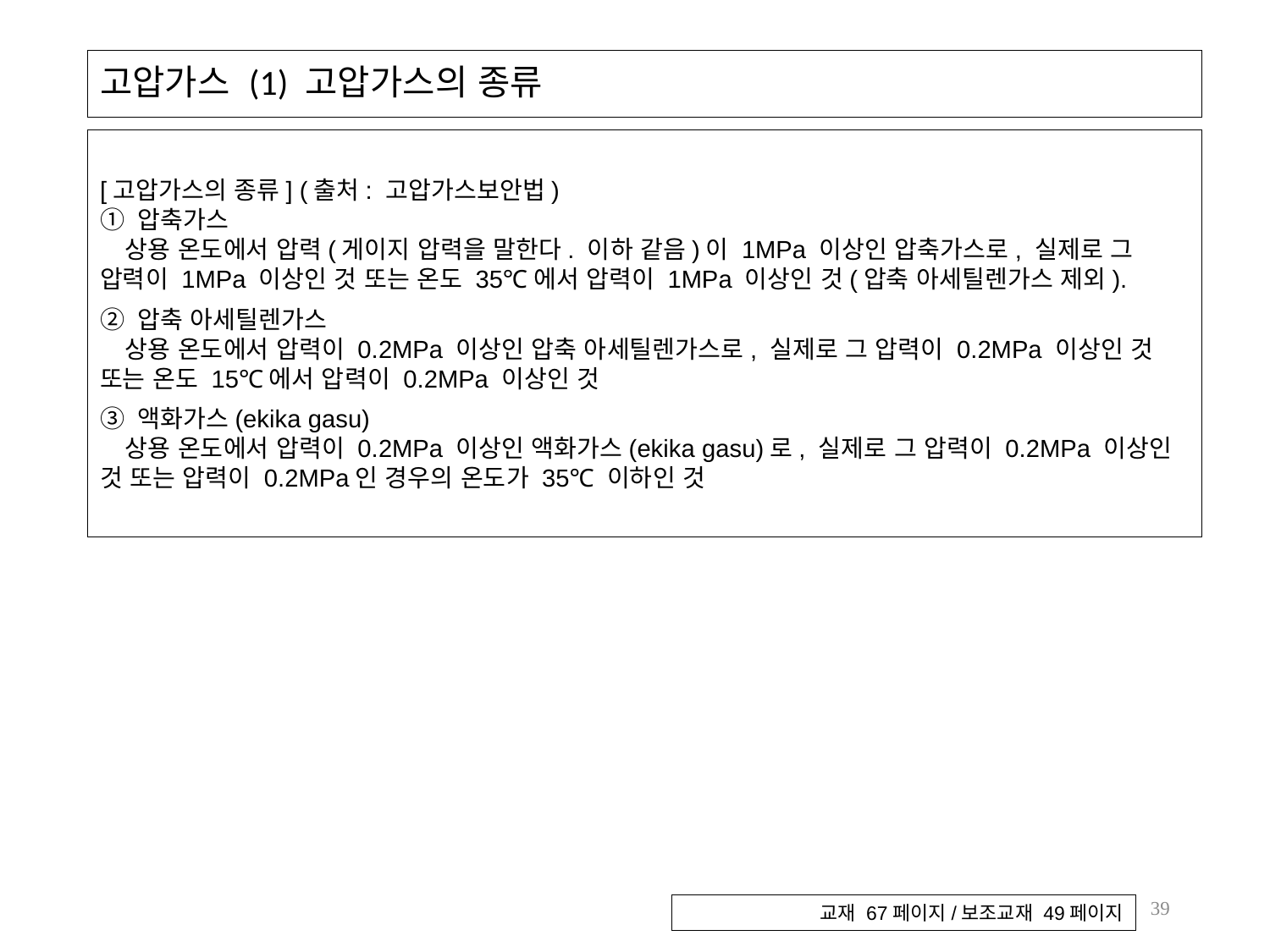

# 고압가스 (1) 고압가스의 종류
[고압가스의 종류] (출처: 고압가스보안법)
① 압축가스
상용 온도에서 압력(게이지 압력을 말한다. 이하 같음)이 1MPa 이상인 압축가스로, 실제로 그 압력이 1MPa 이상인 것 또는 온도 35℃에서 압력이 1MPa 이상인 것(압축 아세틸렌가스 제외).
② 압축 아세틸렌가스
상용 온도에서 압력이 0.2MPa 이상인 압축 아세틸렌가스로, 실제로 그 압력이 0.2MPa 이상인 것 또는 온도 15℃에서 압력이 0.2MPa 이상인 것
③ 액화가스(ekika gasu)
상용 온도에서 압력이 0.2MPa 이상인 액화가스(ekika gasu)로, 실제로 그 압력이 0.2MPa 이상인 것 또는 압력이 0.2MPa인 경우의 온도가 35℃ 이하인 것
39
교재 67페이지/보조교재 49페이지